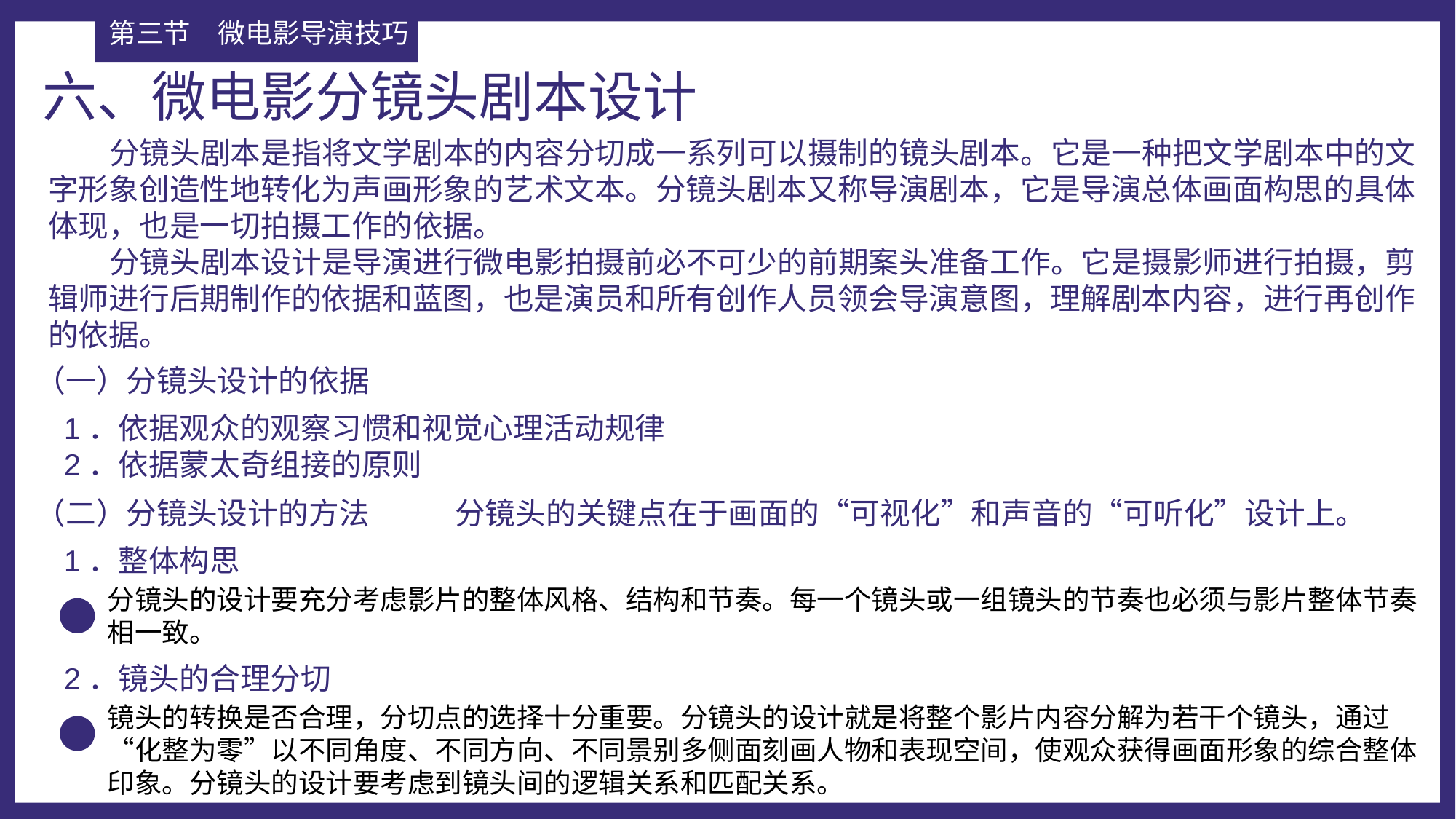

第三节	微电影导演技巧
六、微电影分镜头剧本设计
        分镜头剧本是指将文学剧本的内容分切成一系列可以摄制的镜头剧本。它是一种把文学剧本中的文字形象创造性地转化为声画形象的艺术文本。分镜头剧本又称导演剧本，它是导演总体画面构思的具体体现，也是一切拍摄工作的依据。
        分镜头剧本设计是导演进行微电影拍摄前必不可少的前期案头准备工作。它是摄影师进行拍摄，剪辑师进行后期制作的依据和蓝图，也是演员和所有创作人员领会导演意图，理解剧本内容，进行再创作的依据。
（一）分镜头设计的依据
1．依据观众的观察习惯和视觉心理活动规律
2．依据蒙太奇组接的原则
（二）分镜头设计的方法
分镜头的关键点在于画面的“可视化”和声音的“可听化”设计上。
1．整体构思
分镜头的设计要充分考虑影片的整体风格、结构和节奏。每一个镜头或一组镜头的节奏也必须与影片整体节奏相一致。

2．镜头的合理分切
镜头的转换是否合理，分切点的选择十分重要。分镜头的设计就是将整个影片内容分解为若干个镜头，通过“化整为零”以不同角度、不同方向、不同景别多侧面刻画人物和表现空间，使观众获得画面形象的综合整体印象。分镜头的设计要考虑到镜头间的逻辑关系和匹配关系。